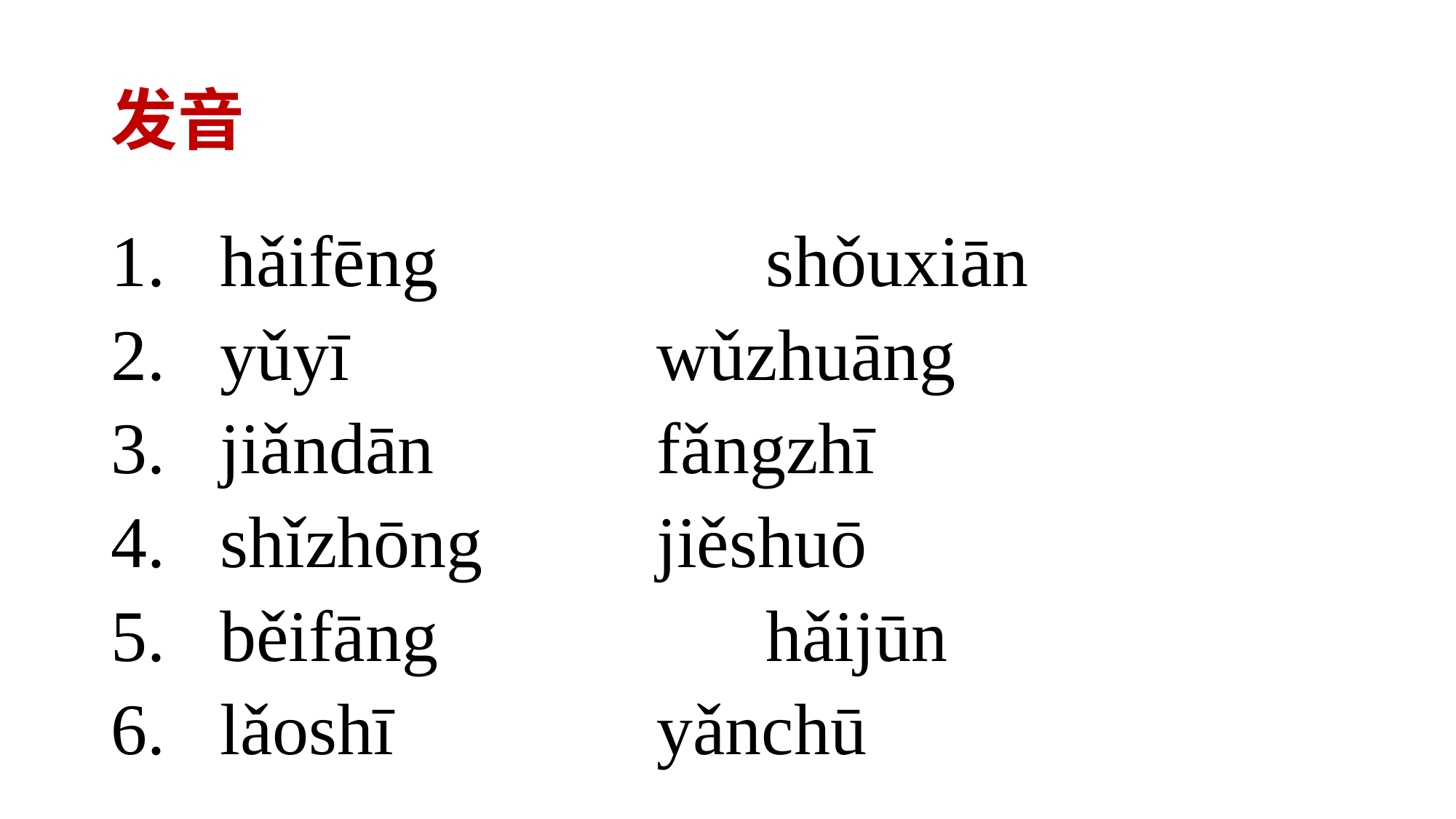

# 发音
hǎifēng			shǒuxiān
yǔyī			wǔzhuāng
jiǎndān			fǎngzhī
shǐzhōng		jiěshuō
běifāng			hǎijūn
lǎoshī			yǎnchū